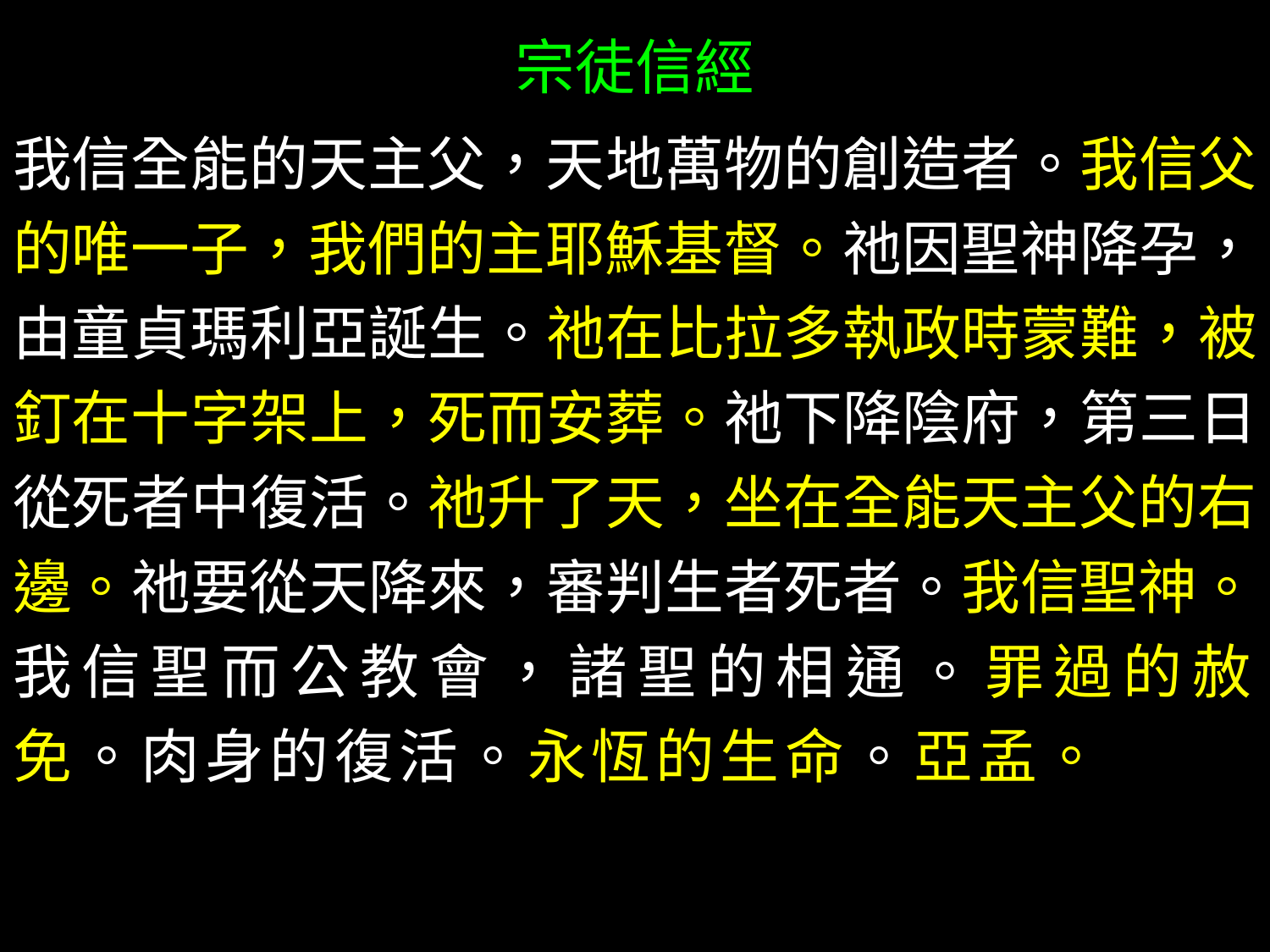

宗徒信經
我信全能的天主父，天地萬物的創造者。我信父的唯一子，我們的主耶穌基督。祂因聖神降孕，由童貞瑪利亞誕生。祂在比拉多執政時蒙難，被釘在十字架上，死而安葬。祂下降陰府，第三日從死者中復活。祂升了天，坐在全能天主父的右邊。祂要從天降來，審判生者死者。我信聖神。我信聖而公教會，諸聖的相通。罪過的赦免。肉身的復活。永恆的生命。亞孟。